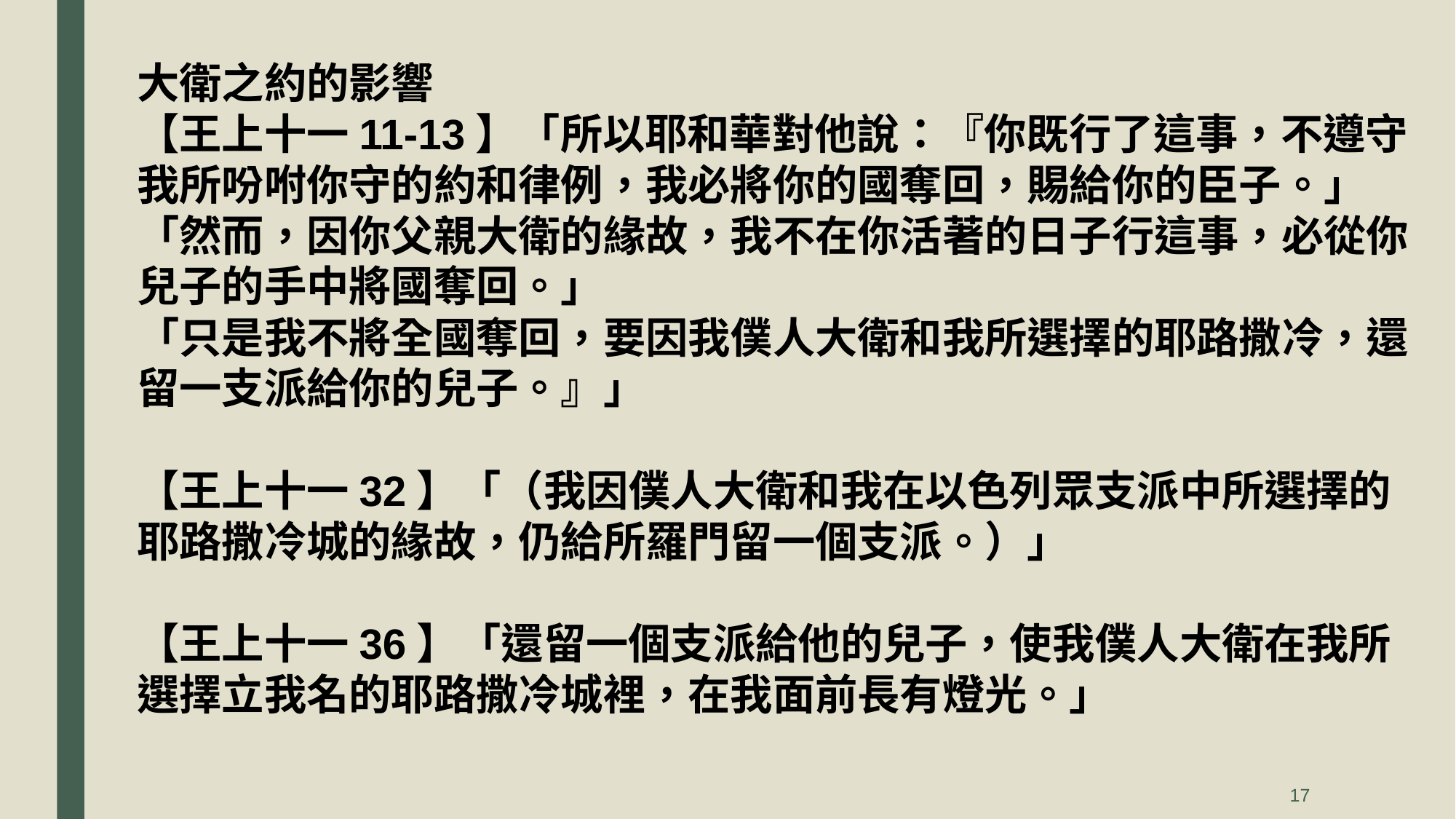

大衛之約的影響
【王上十一11-13】「所以耶和華對他說：『你既行了這事，不遵守我所吩咐你守的約和律例，我必將你的國奪回，賜給你的臣子。」
「然而，因你父親大衛的緣故，我不在你活著的日子行這事，必從你兒子的手中將國奪回。」
「只是我不將全國奪回，要因我僕人大衛和我所選擇的耶路撒冷，還留一支派給你的兒子。』」

【王上十一32】「（我因僕人大衛和我在以色列眾支派中所選擇的耶路撒冷城的緣故，仍給所羅門留一個支派。）」

【王上十一36】「還留一個支派給他的兒子，使我僕人大衛在我所選擇立我名的耶路撒冷城裡，在我面前長有燈光。」

17